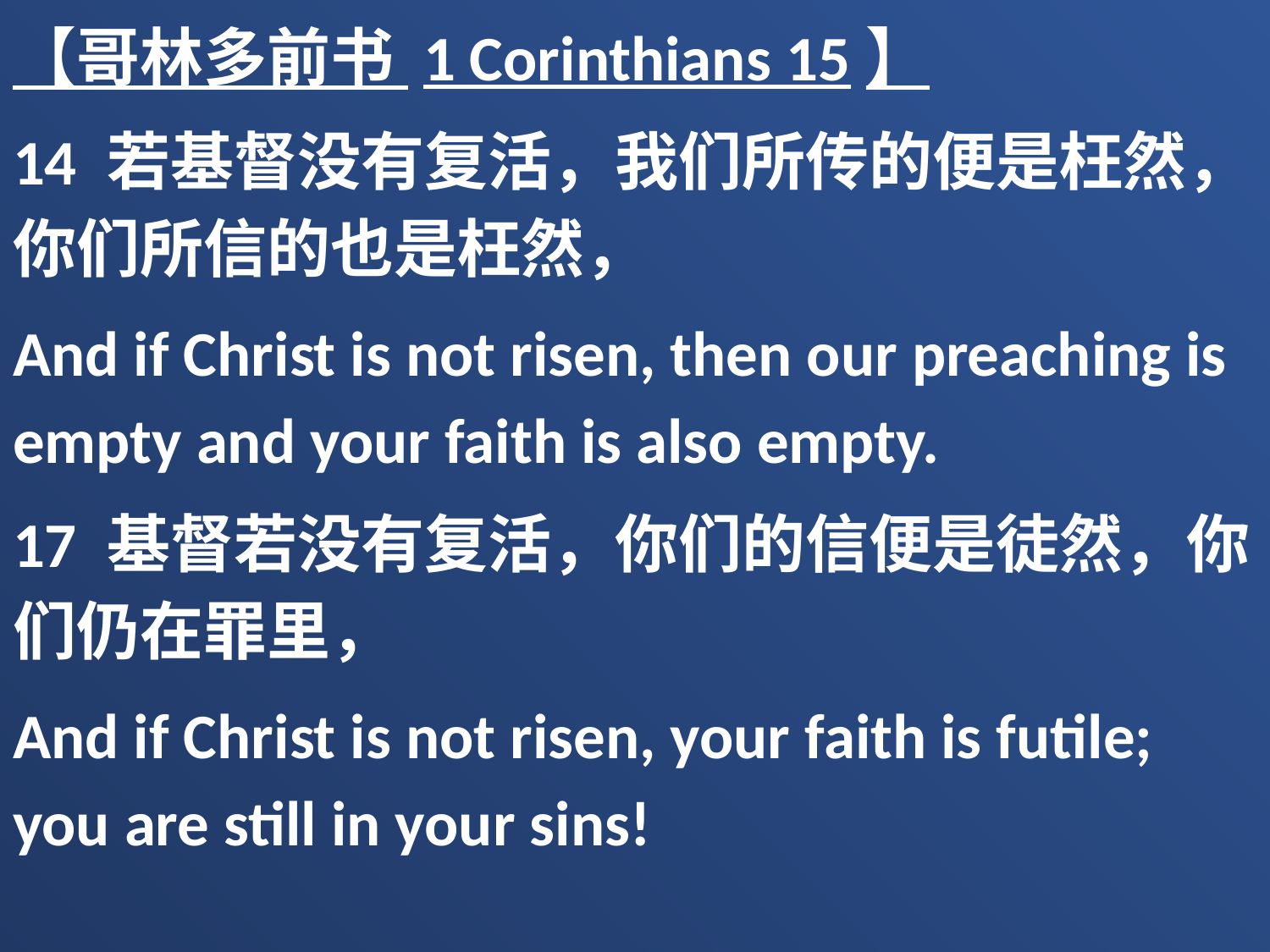

【哥林多前书 1 Corinthians 15】
14 若基督没有复活，我们所传的便是枉然，你们所信的也是枉然，
And if Christ is not risen, then our preaching is empty and your faith is also empty.
17 基督若没有复活，你们的信便是徒然，你们仍在罪里，
And if Christ is not risen, your faith is futile; you are still in your sins!